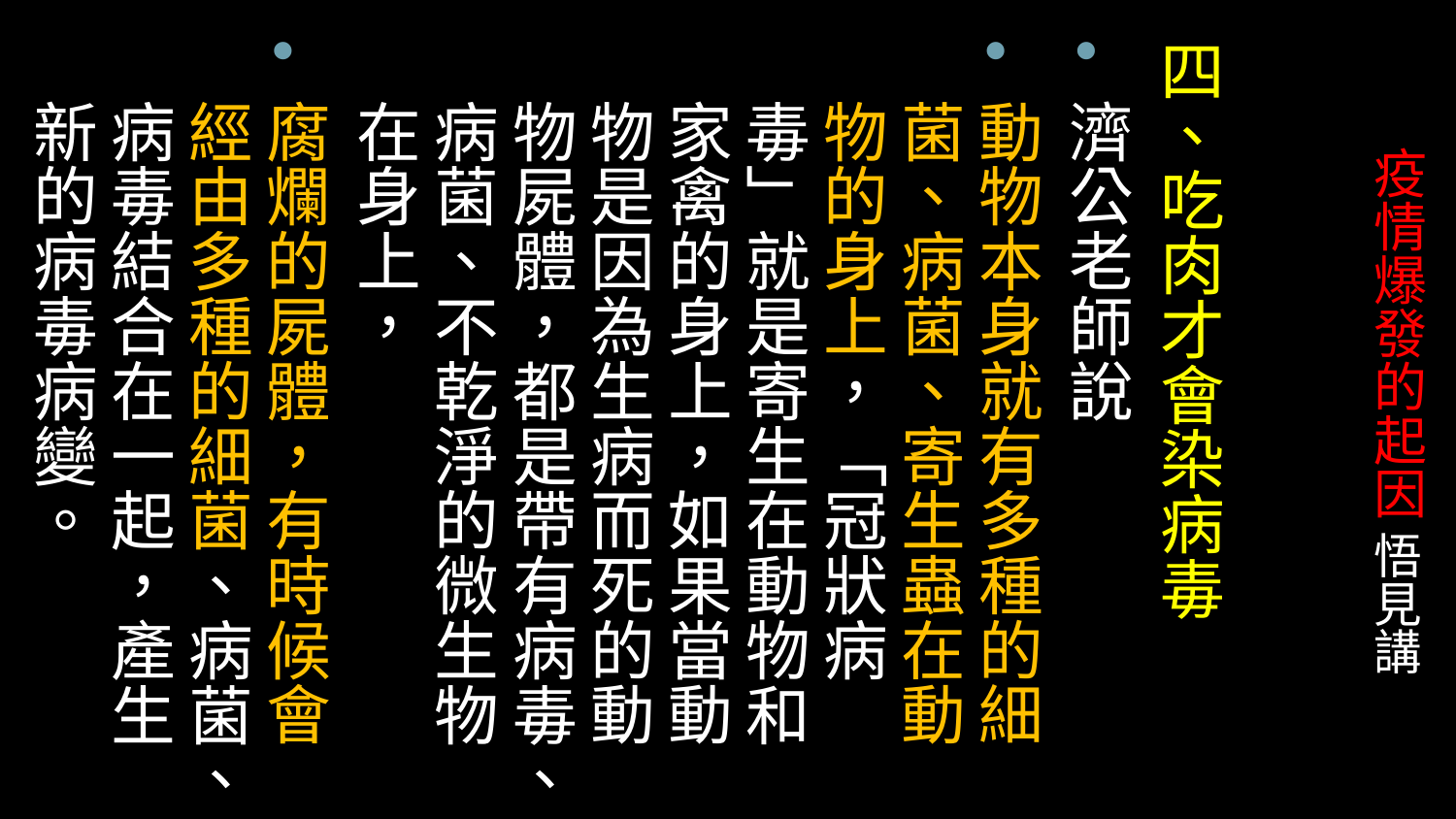

四、吃肉才會染病毒
濟公老師說
動物本身就有多種的細菌、病菌、寄生蟲在動物的身上，「冠狀病毒」就是寄生在動物和家禽的身上，如果當動物是因為生病而死的動物屍體，都是帶有病毒、病菌、不乾淨的微生物在身上，
腐爛的屍體，有時候會經由多種的細菌、病菌、病毒結合在一起，產生新的病毒病變。
# 疫情爆發的起因 悟見講